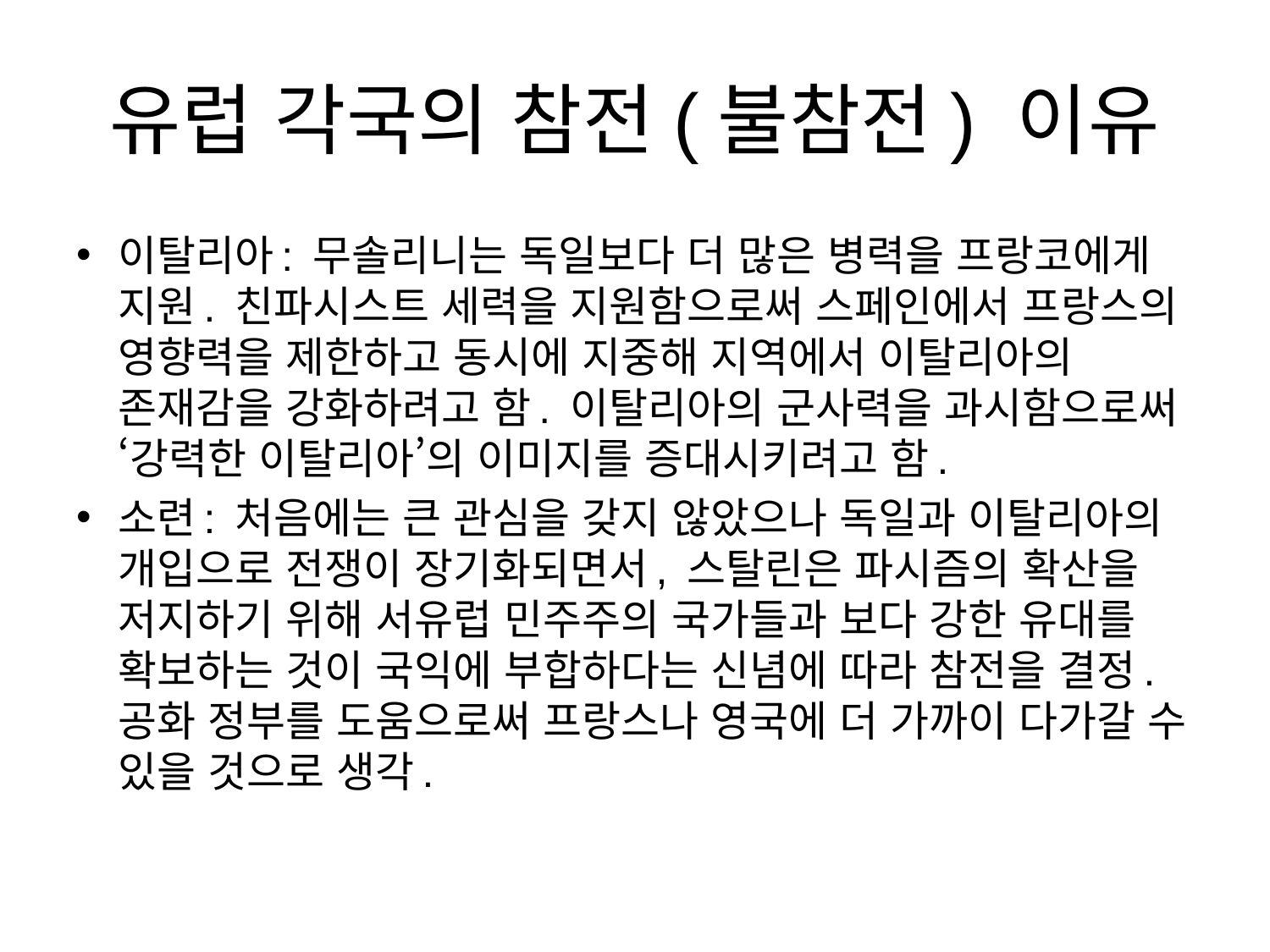

# 유럽 각국의 참전(불참전) 이유
이탈리아: 무솔리니는 독일보다 더 많은 병력을 프랑코에게 지원. 친파시스트 세력을 지원함으로써 스페인에서 프랑스의 영향력을 제한하고 동시에 지중해 지역에서 이탈리아의 존재감을 강화하려고 함. 이탈리아의 군사력을 과시함으로써 ‘강력한 이탈리아’의 이미지를 증대시키려고 함.
소련: 처음에는 큰 관심을 갖지 않았으나 독일과 이탈리아의 개입으로 전쟁이 장기화되면서, 스탈린은 파시즘의 확산을 저지하기 위해 서유럽 민주주의 국가들과 보다 강한 유대를 확보하는 것이 국익에 부합하다는 신념에 따라 참전을 결정. 공화 정부를 도움으로써 프랑스나 영국에 더 가까이 다가갈 수 있을 것으로 생각.